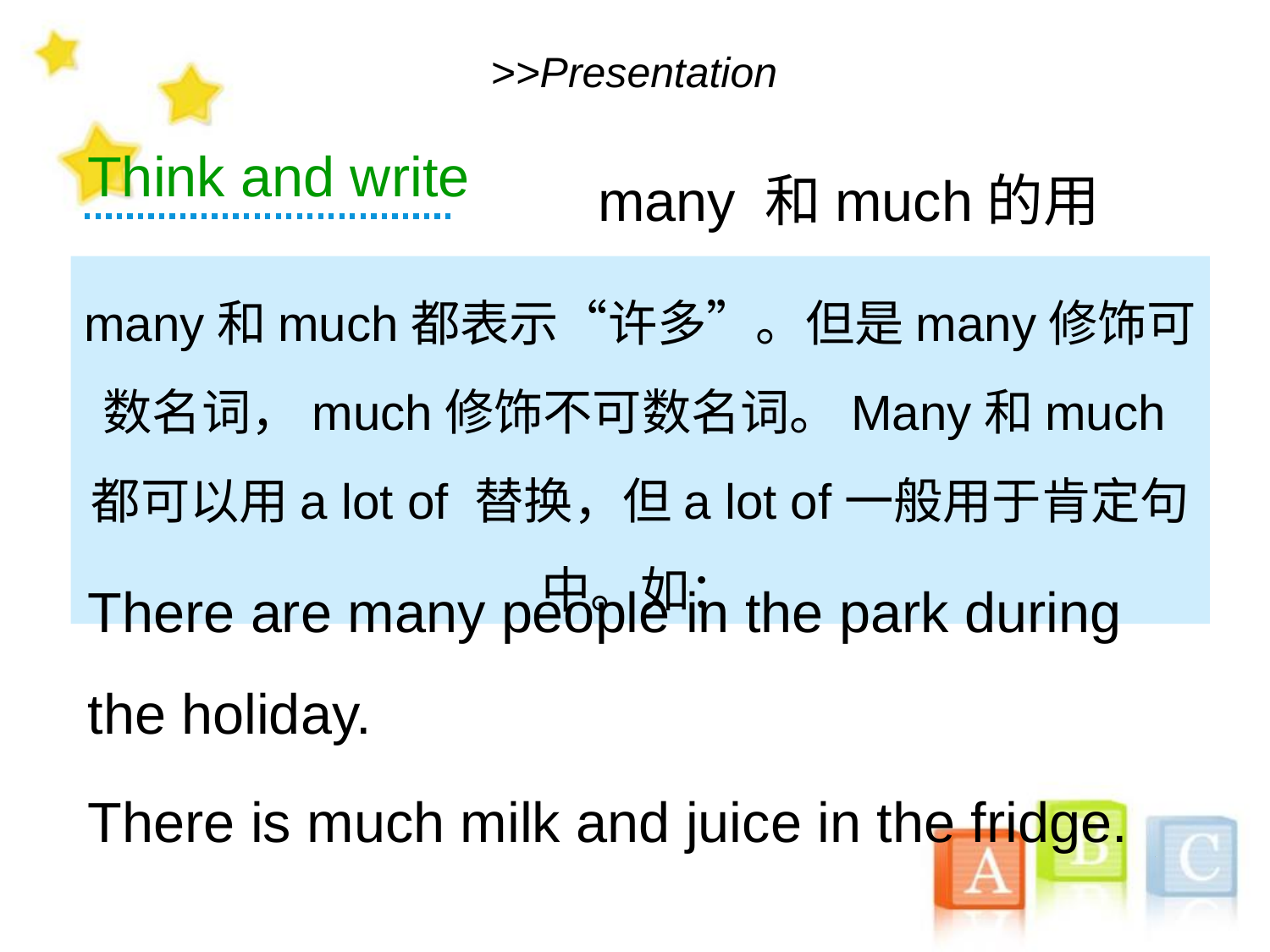

# >>Presentation
many 和much的用法
Think and write
many和much都表示“许多”。但是many修饰可数名词，much修饰不可数名词。Many和much都可以用a lot of 替换，但a lot of一般用于肯定句中。如：
There are many people in the park during
the holiday.
There is much milk and juice in the fridge.